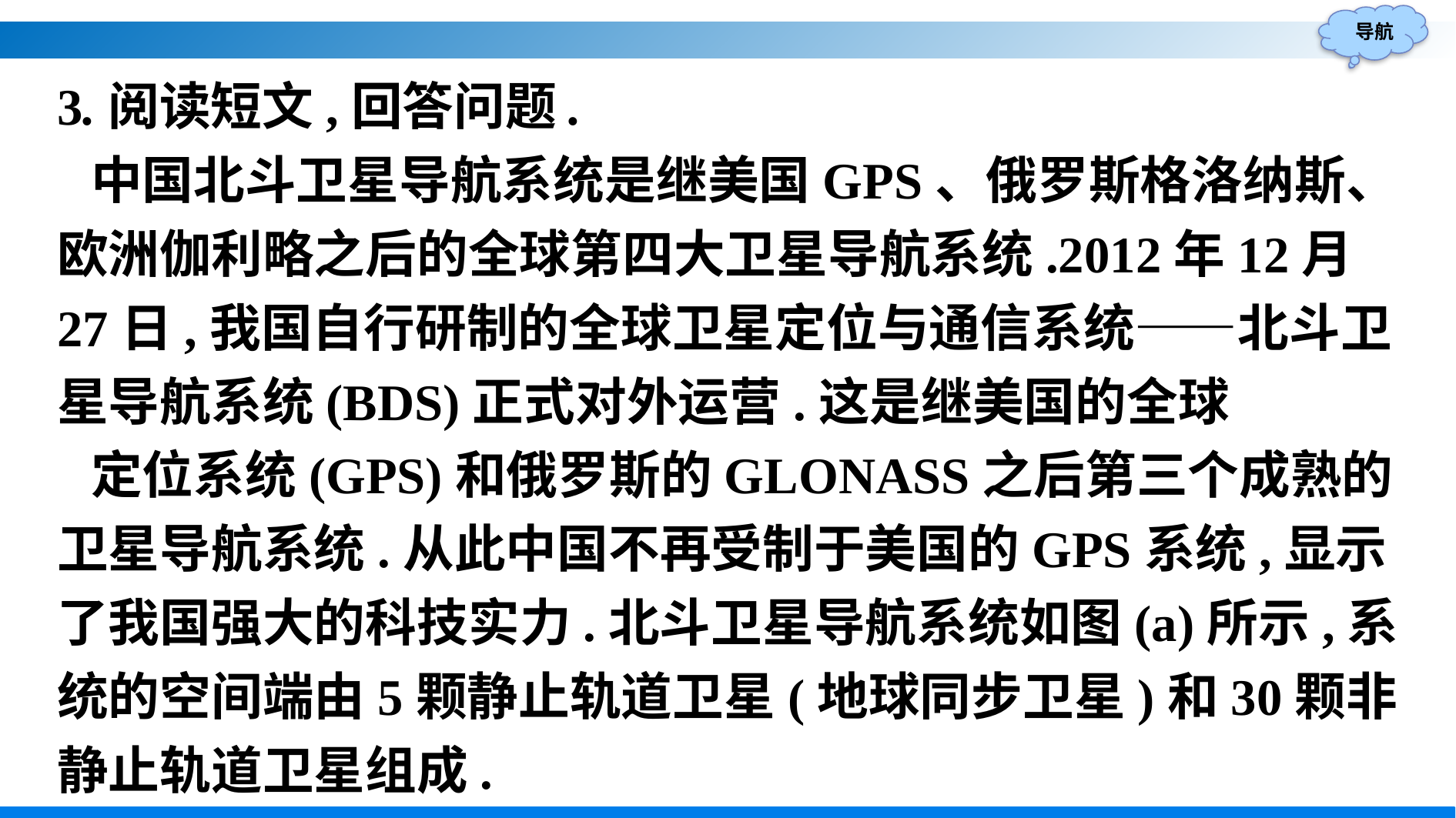

3.阅读短文,回答问题.
中国北斗卫星导航系统是继美国GPS、俄罗斯格洛纳斯、欧洲伽利略之后的全球第四大卫星导航系统.2012年12月27日,我国自行研制的全球卫星定位与通信系统——北斗卫星导航系统(BDS)正式对外运营.这是继美国的全球
定位系统(GPS)和俄罗斯的GLONASS之后第三个成熟的卫星导航系统.从此中国不再受制于美国的GPS系统,显示了我国强大的科技实力.北斗卫星导航系统如图(a)所示,系统的空间端由5颗静止轨道卫星(地球同步卫星)和30颗非静止轨道卫星组成.